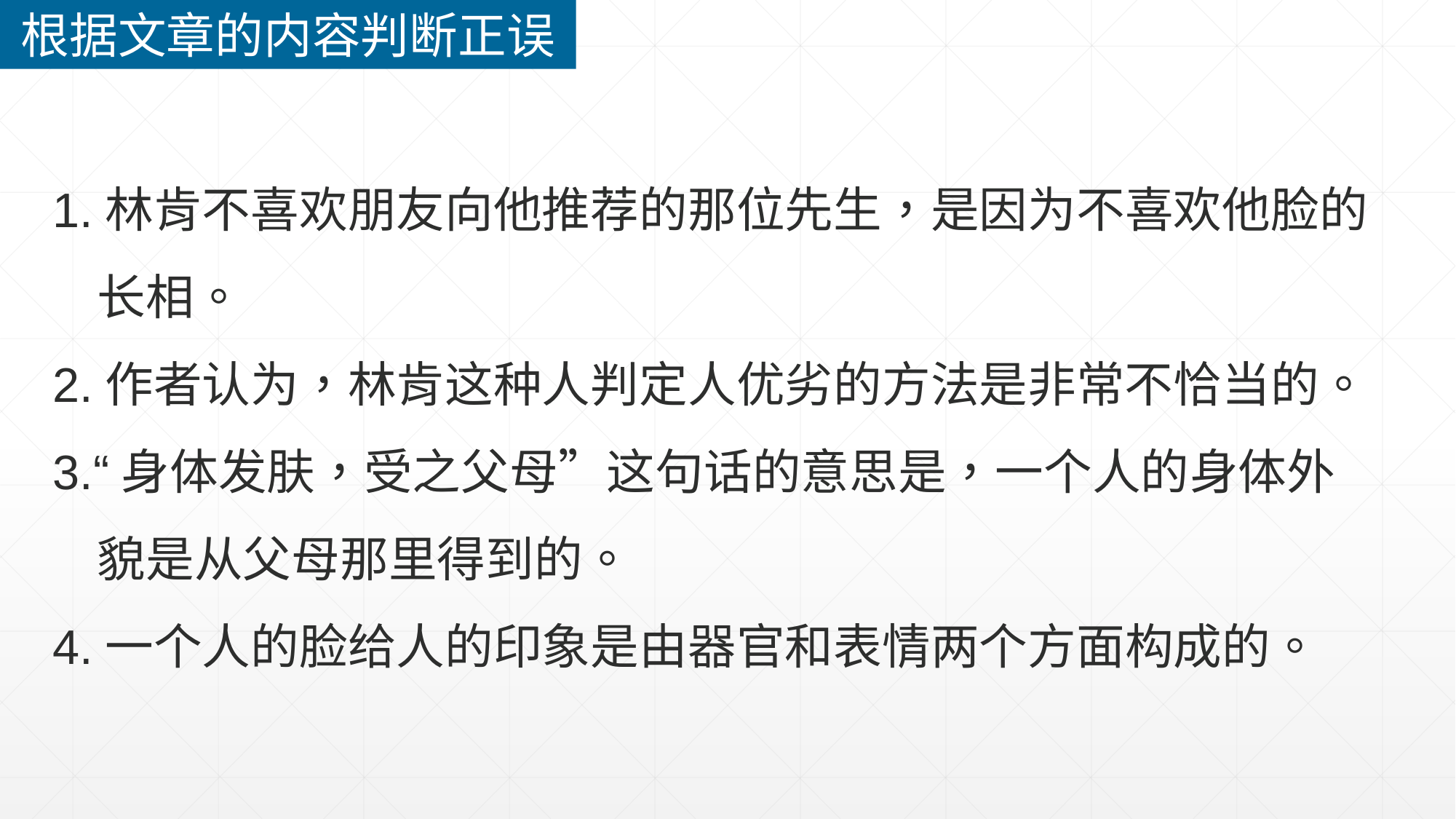

根据文章的内容判断正误
1.林肯不喜欢朋友向他推荐的那位先生，是因为不喜欢他脸的
   长相。
2.作者认为，林肯这种人判定人优劣的方法是非常不恰当的。
3.“身体发肤，受之父母”这句话的意思是，一个人的身体外
   貌是从父母那里得到的。
4.一个人的脸给人的印象是由器官和表情两个方面构成的。